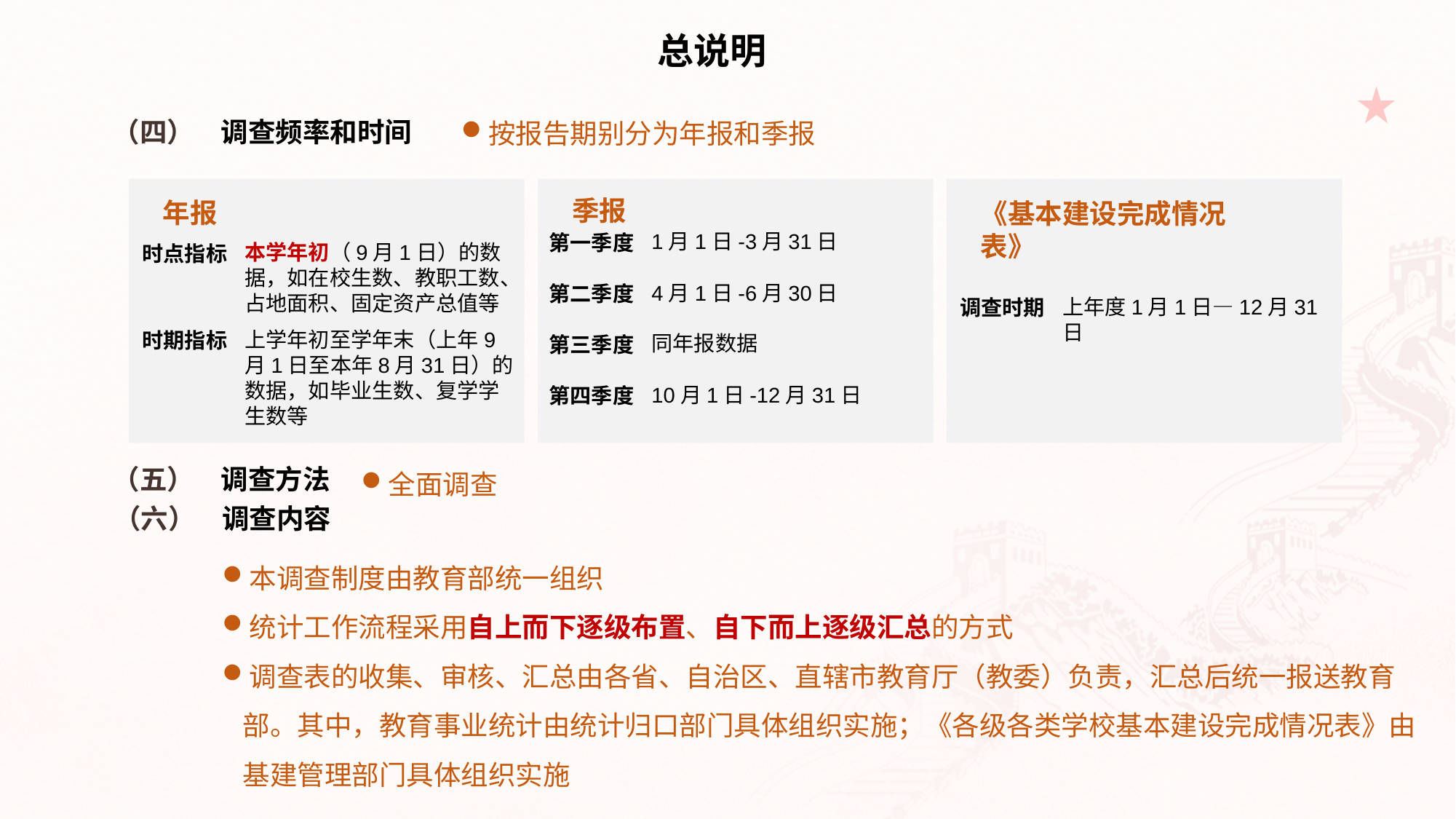

# 总说明
按报告期别分为年报和季报
（四）
调查频率和时间

季报
年报
1月1日-3月31日
第一季度
《基本建设完成情况表》
本学年初（9月1日）的数据，如在校生数、教职工数、占地面积、固定资产总值等
时点指标
4月1日-6月30日
第二季度
上年度1月1日—12月31日
调查时期
上学年初至学年末（上年9月1日至本年8月31日）的数据，如毕业生数、复学学生数等
时期指标
同年报数据
第三季度
10月1日-12月31日
第四季度
全面调查
（五）
调查方法
（六）
调查内容
本调查制度由教育部统一组织
统计工作流程采用自上而下逐级布置、自下而上逐级汇总的方式
调查表的收集、审核、汇总由各省、自治区、直辖市教育厅（教委）负责，汇总后统一报送教育部。其中，教育事业统计由统计归口部门具体组织实施；《各级各类学校基本建设完成情况表》由基建管理部门具体组织实施